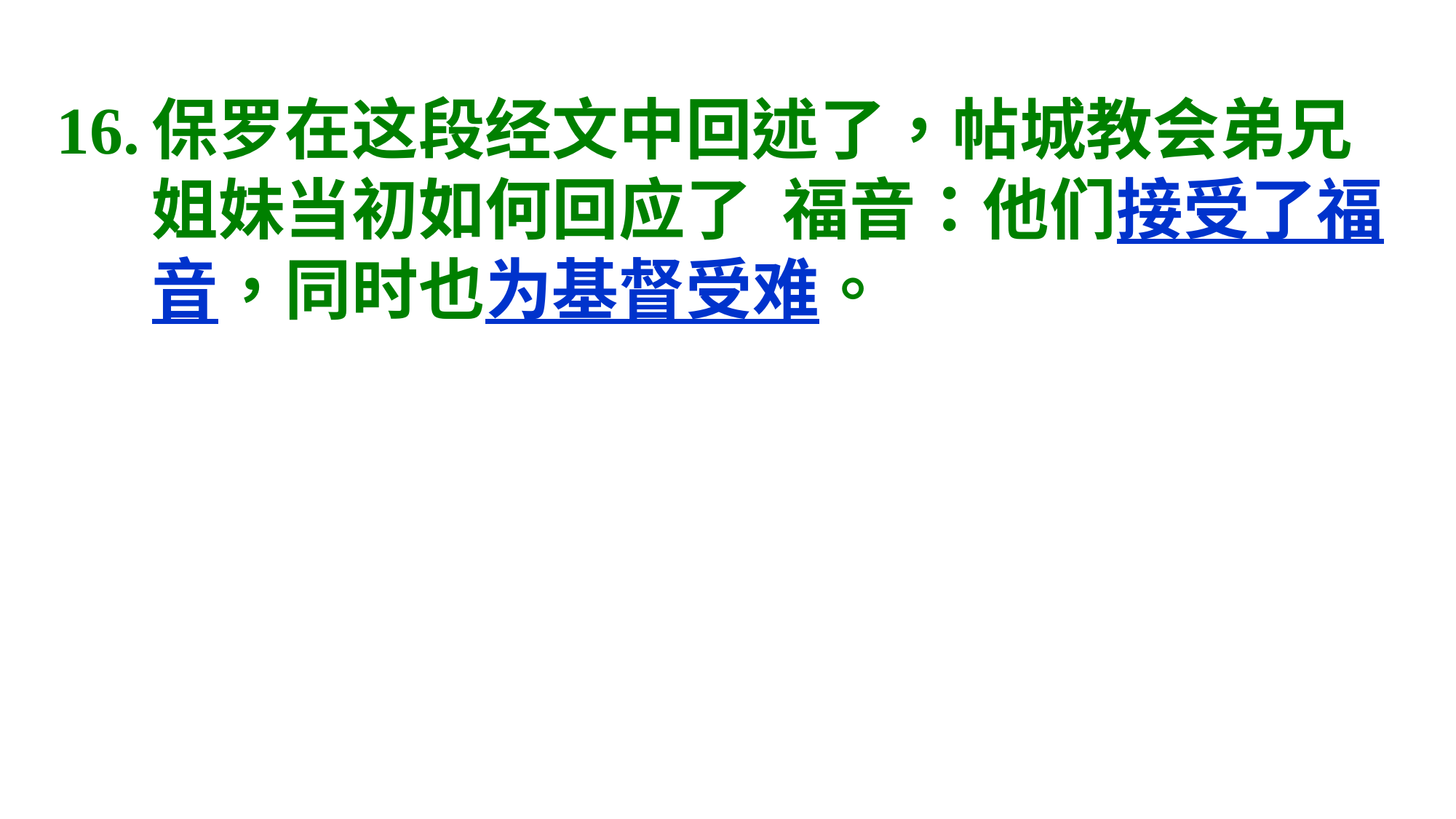

16.	保罗在这段经文中回述了，帖城教会弟兄姐妹当初如何回应了  福音：他们接受了福音，同时也为基督受难。